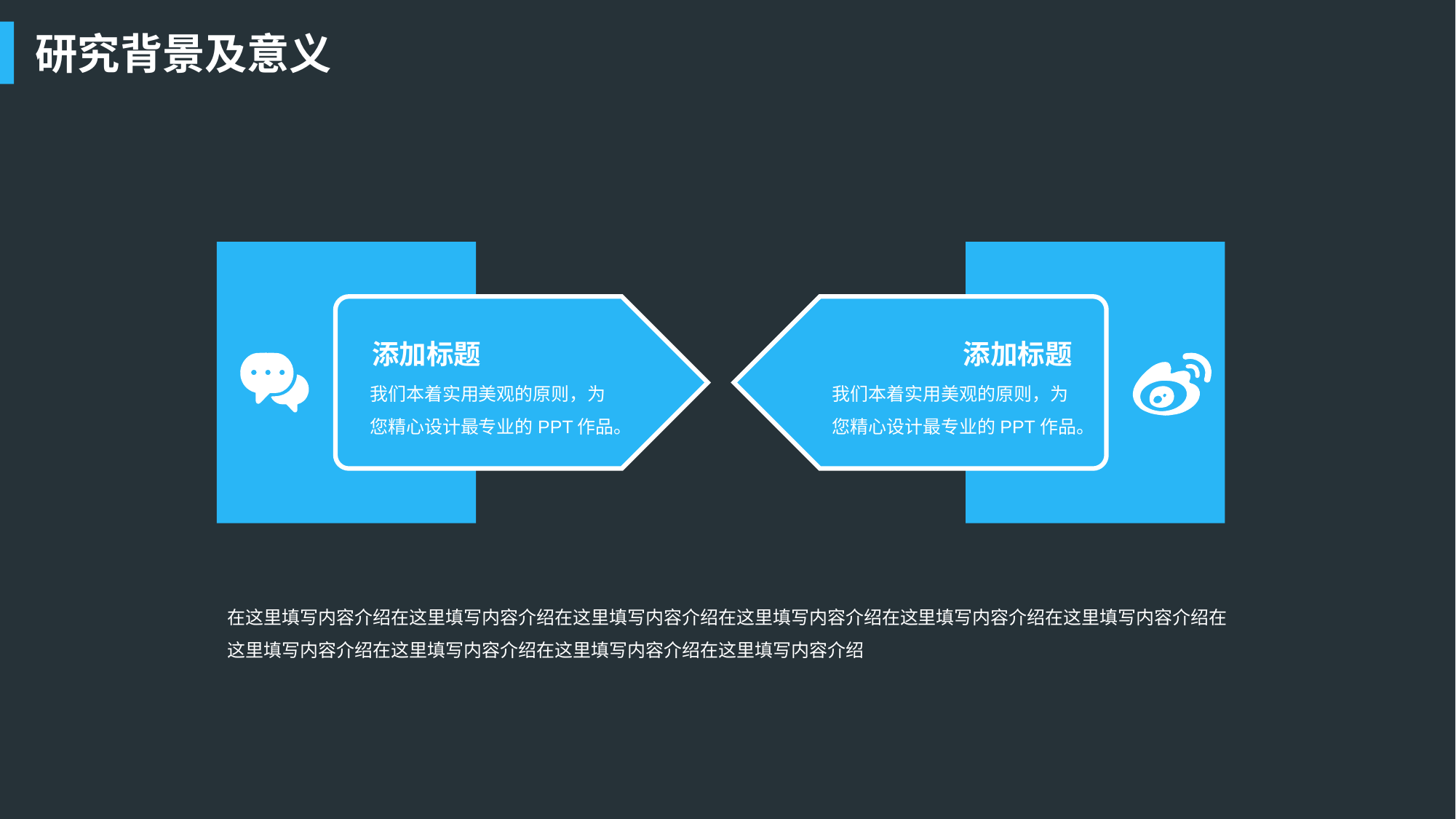

研究背景及意义

添加标题
添加标题

我们本着实用美观的原则，为您精心设计最专业的PPT作品。
我们本着实用美观的原则，为您精心设计最专业的PPT作品。
在这里填写内容介绍在这里填写内容介绍在这里填写内容介绍在这里填写内容介绍在这里填写内容介绍在这里填写内容介绍在这里填写内容介绍在这里填写内容介绍在这里填写内容介绍在这里填写内容介绍